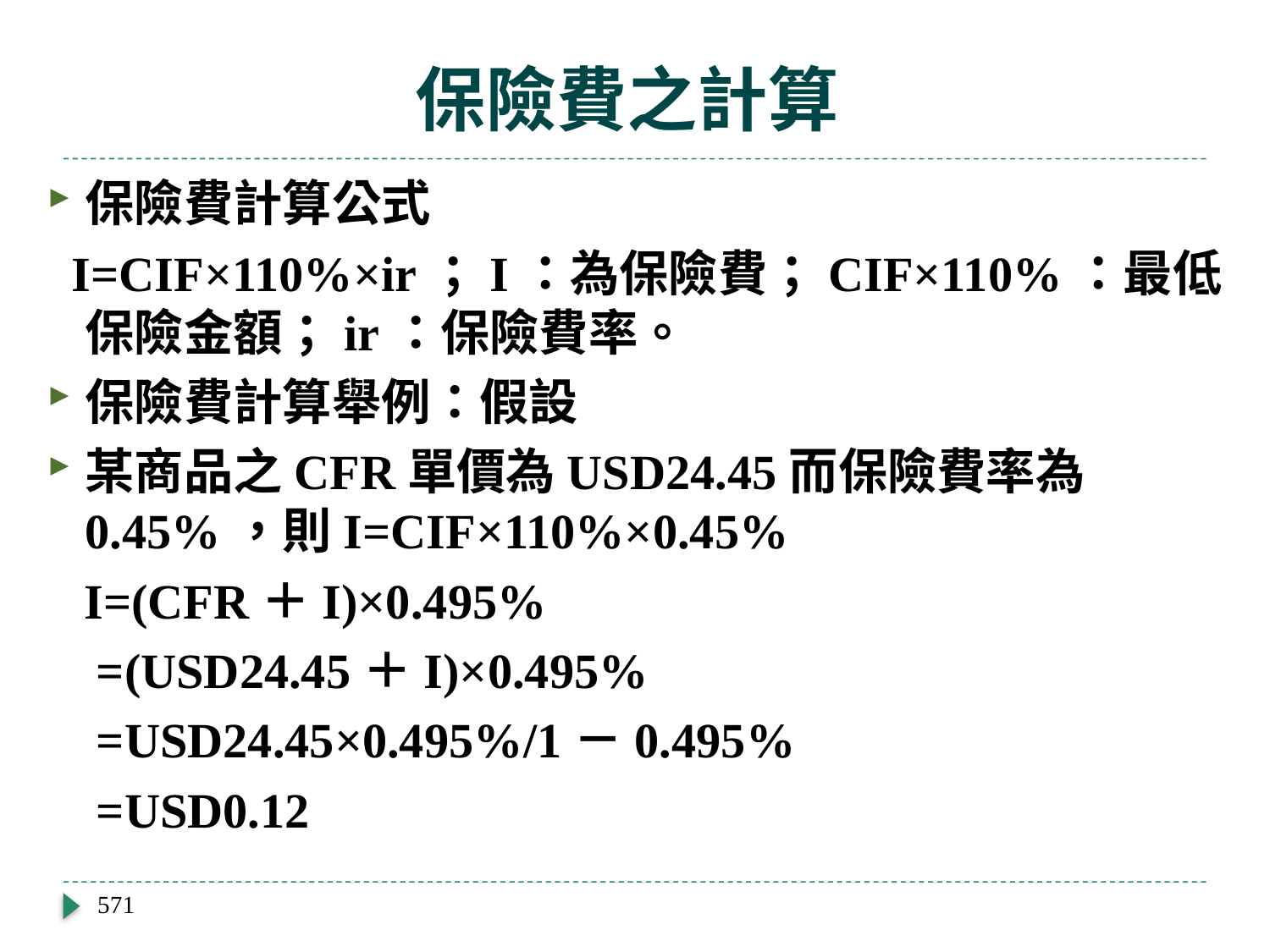

# 保險費之計算
保險費計算公式
  I=CIF×110%×ir；I：為保險費；CIF×110%：最低保險金額；ir：保險費率。
保險費計算舉例：假設
某商品之CFR單價為USD24.45而保險費率為0.45%，則I=CIF×110%×0.45%
   I=(CFR＋I)×0.495%
    =(USD24.45＋I)×0.495%
    =USD24.45×0.495%/1－0.495%
    =USD0.12
571